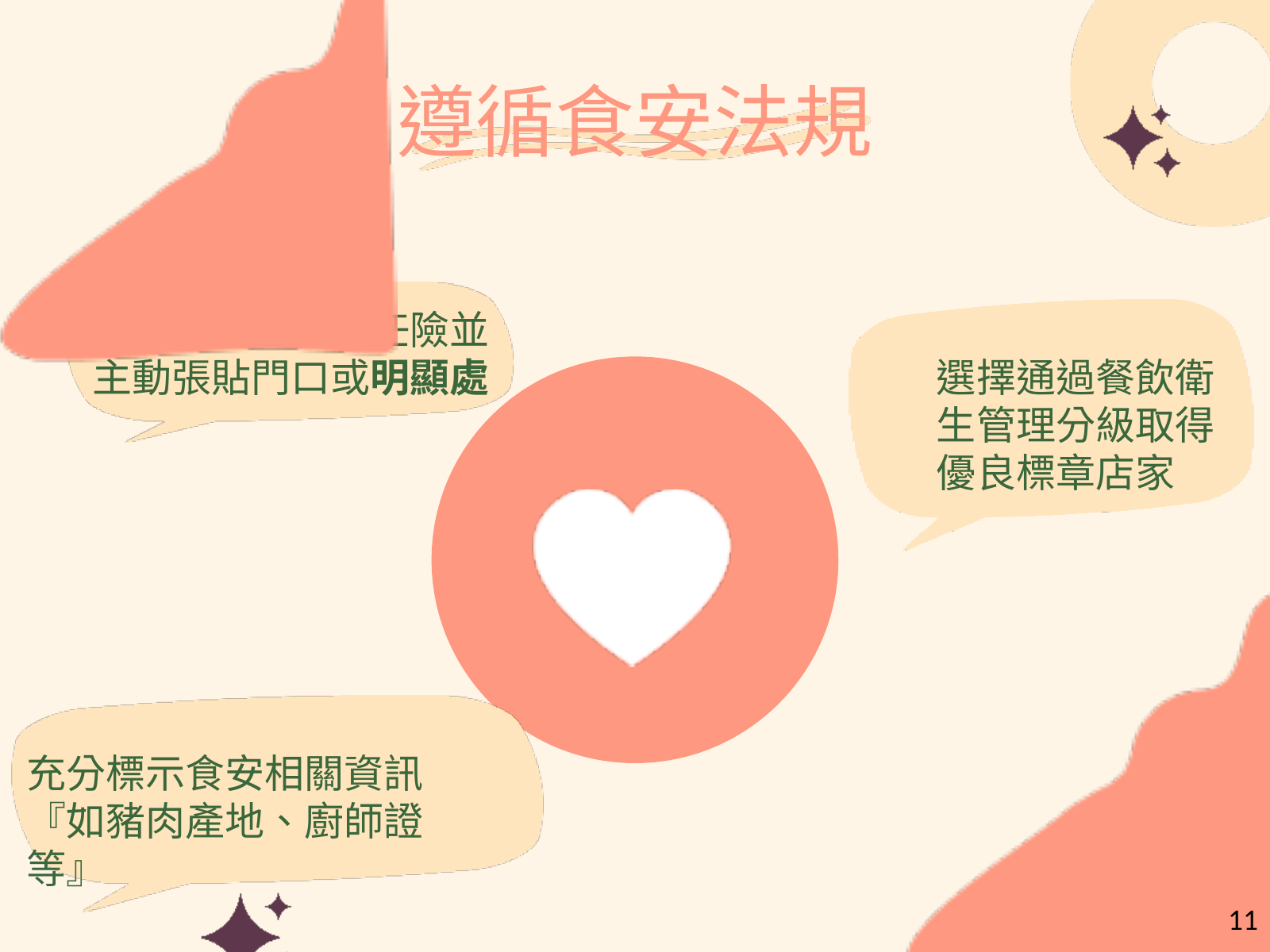

遵循食安法規

依法投保產品責任險並主動張貼門口或明顯處
選擇通過餐飲衛生管理分級取得優良標章店家

充分標示食安相關資訊
『如豬肉產地、廚師證等』
11